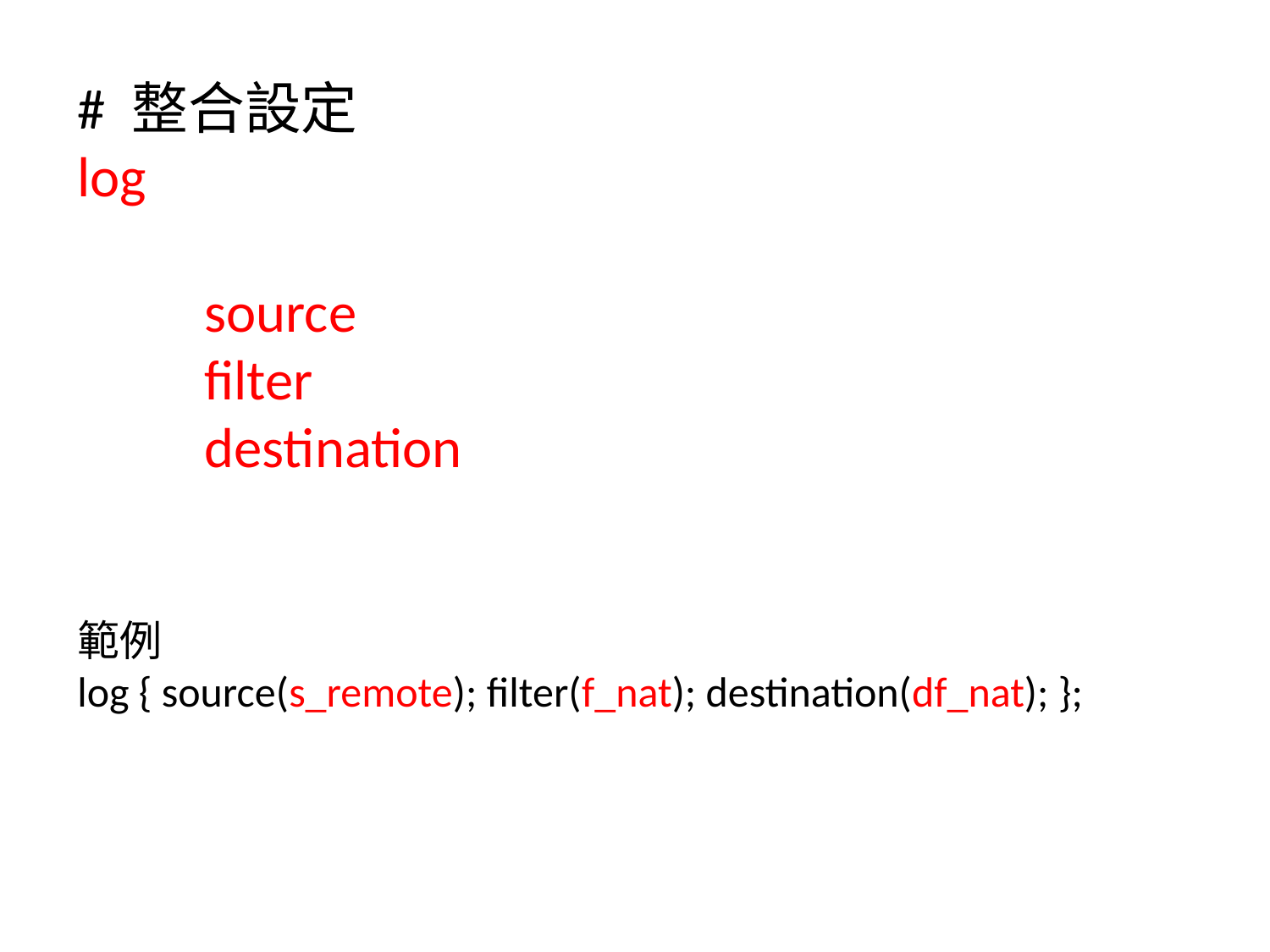

# 整合設定
log

	source
	filter
	destination

範例
log { source(s_remote); filter(f_nat); destination(df_nat); };